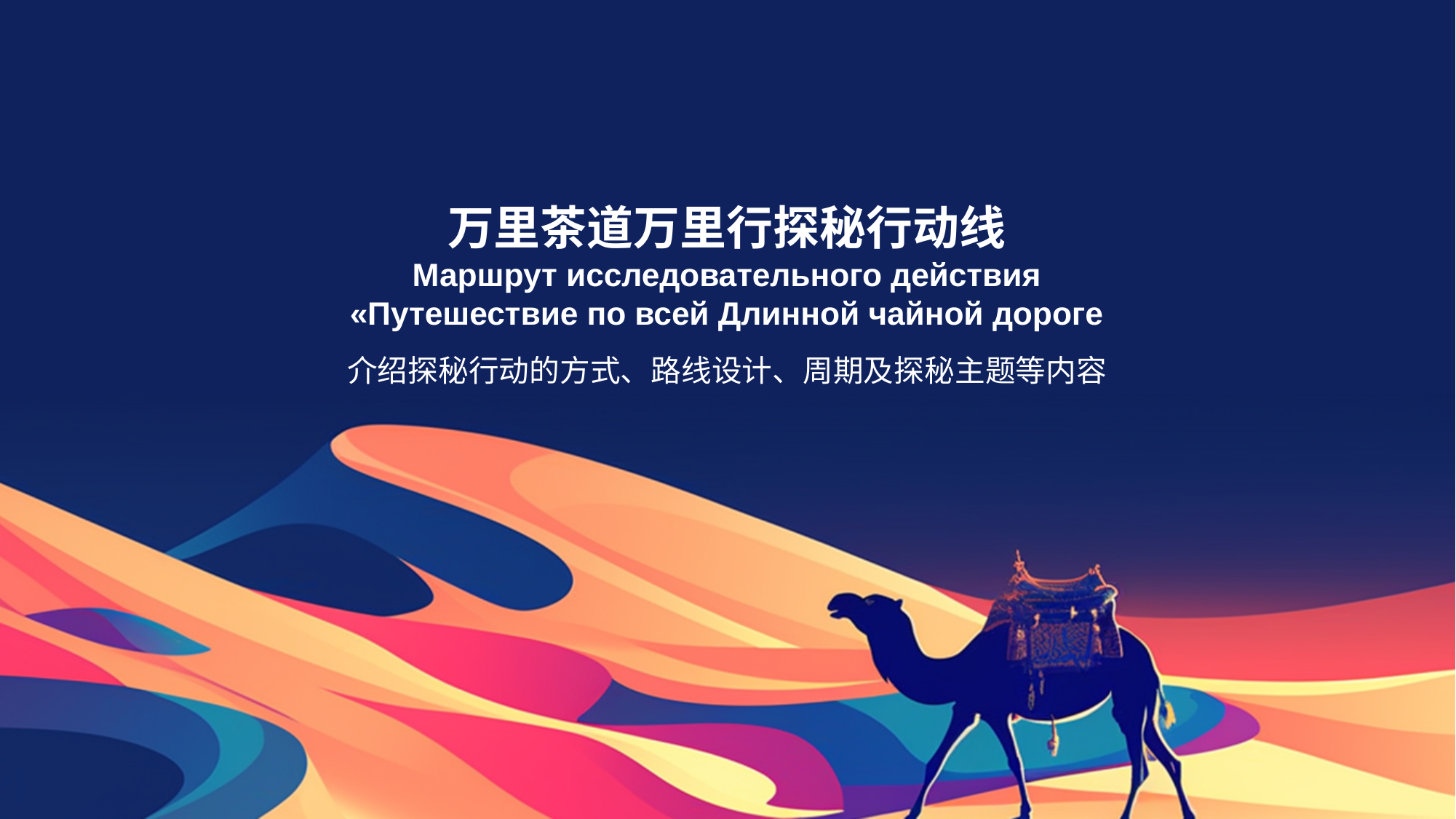

# 万里茶道万里行探秘行动线 Маршрут исследовательного действия «Путешествие по всей Длинной чайной дороге
介绍探秘行动的方式、路线设计、周期及探秘主题等内容